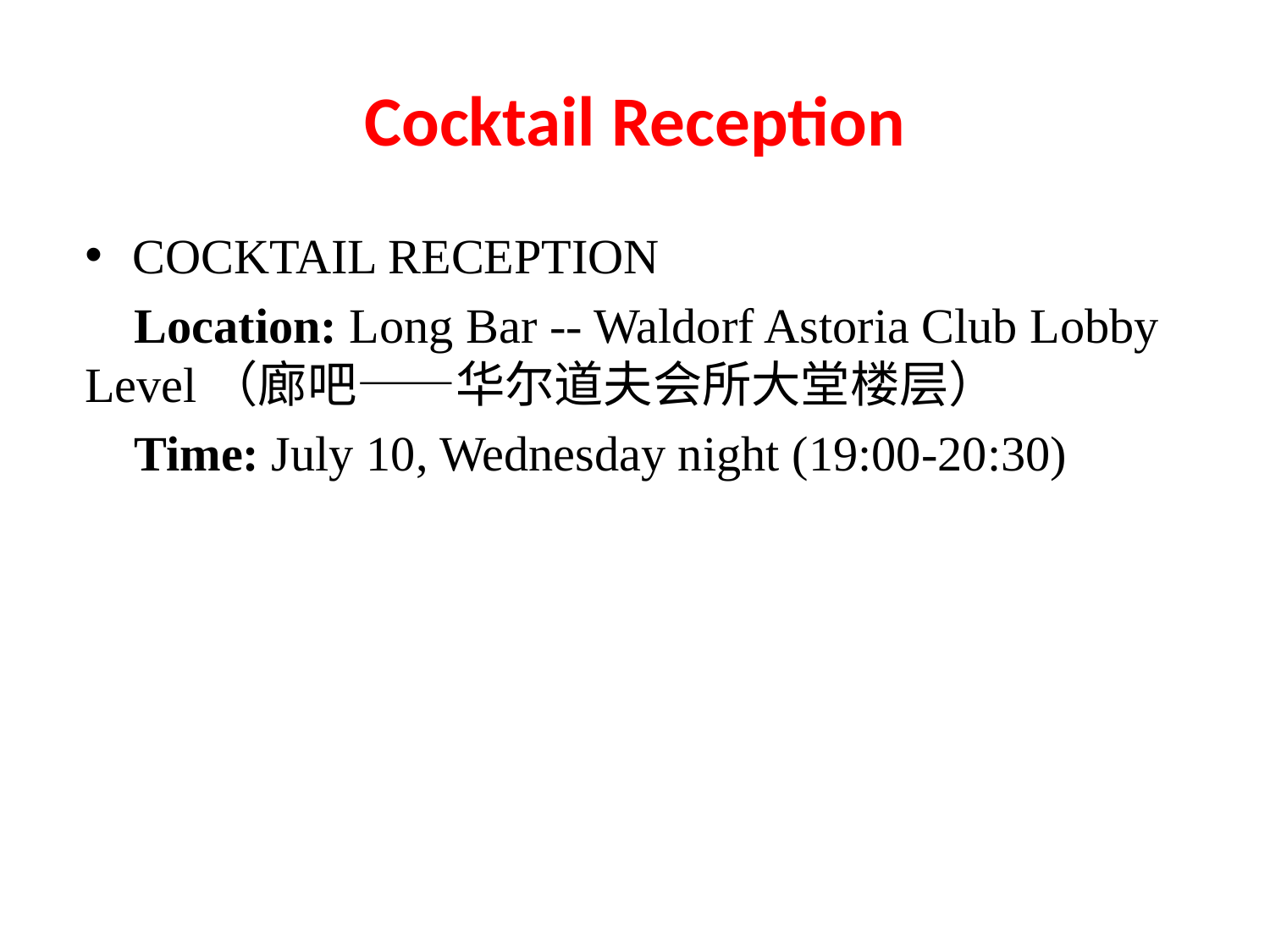

# Cocktail Reception

COCKTAIL RECEPTION
    Location: Long Bar -- Waldorf Astoria Club Lobby    Level（廊吧——华尔道夫会所大堂楼层）
    Time: July 10, Wednesday night (19:00-20:30)